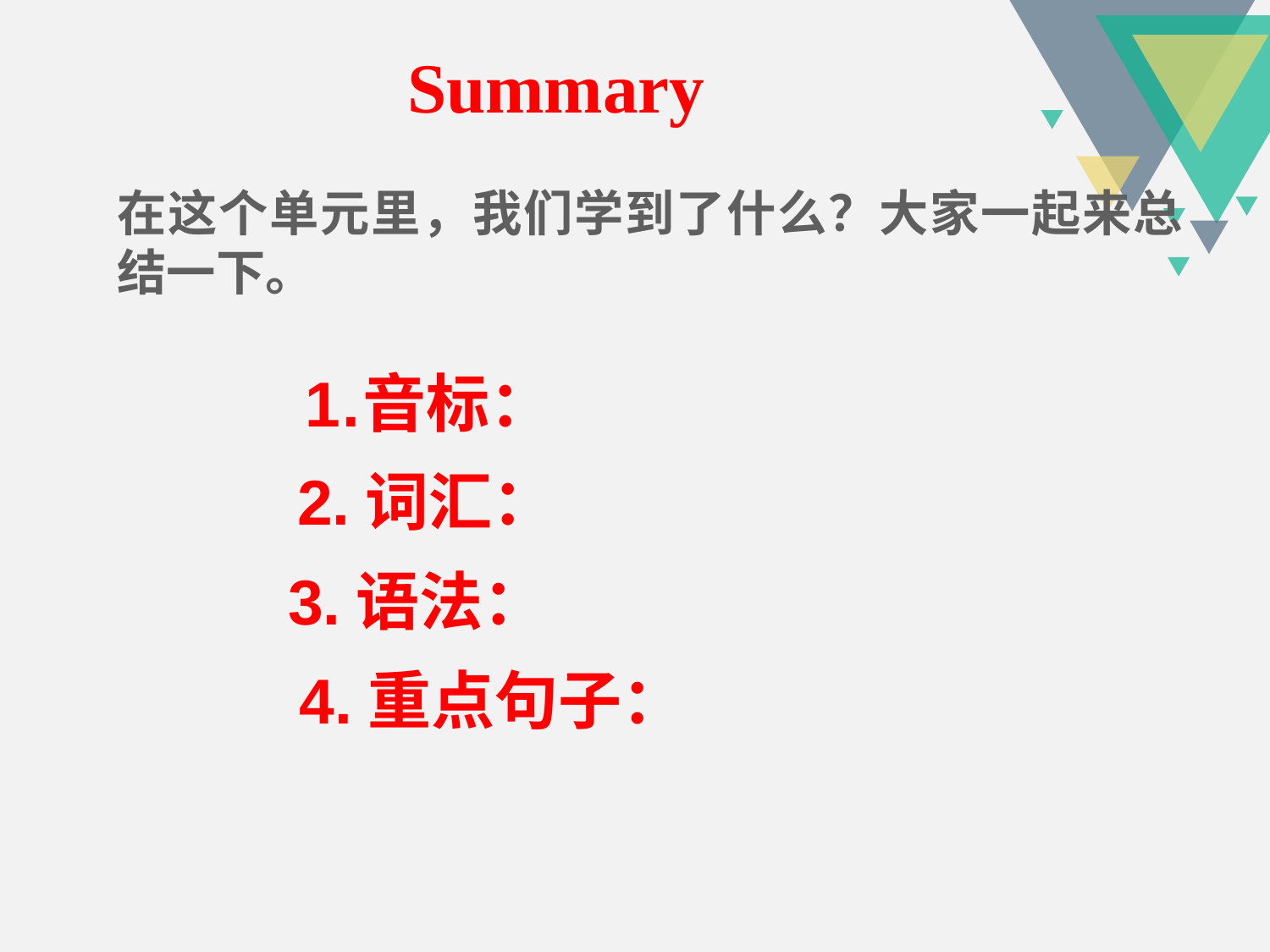

Summary
在这个单元里，我们学到了什么？大家一起来总结一下。
音标：
2.词汇：
 3.语法：
4.重点句子：